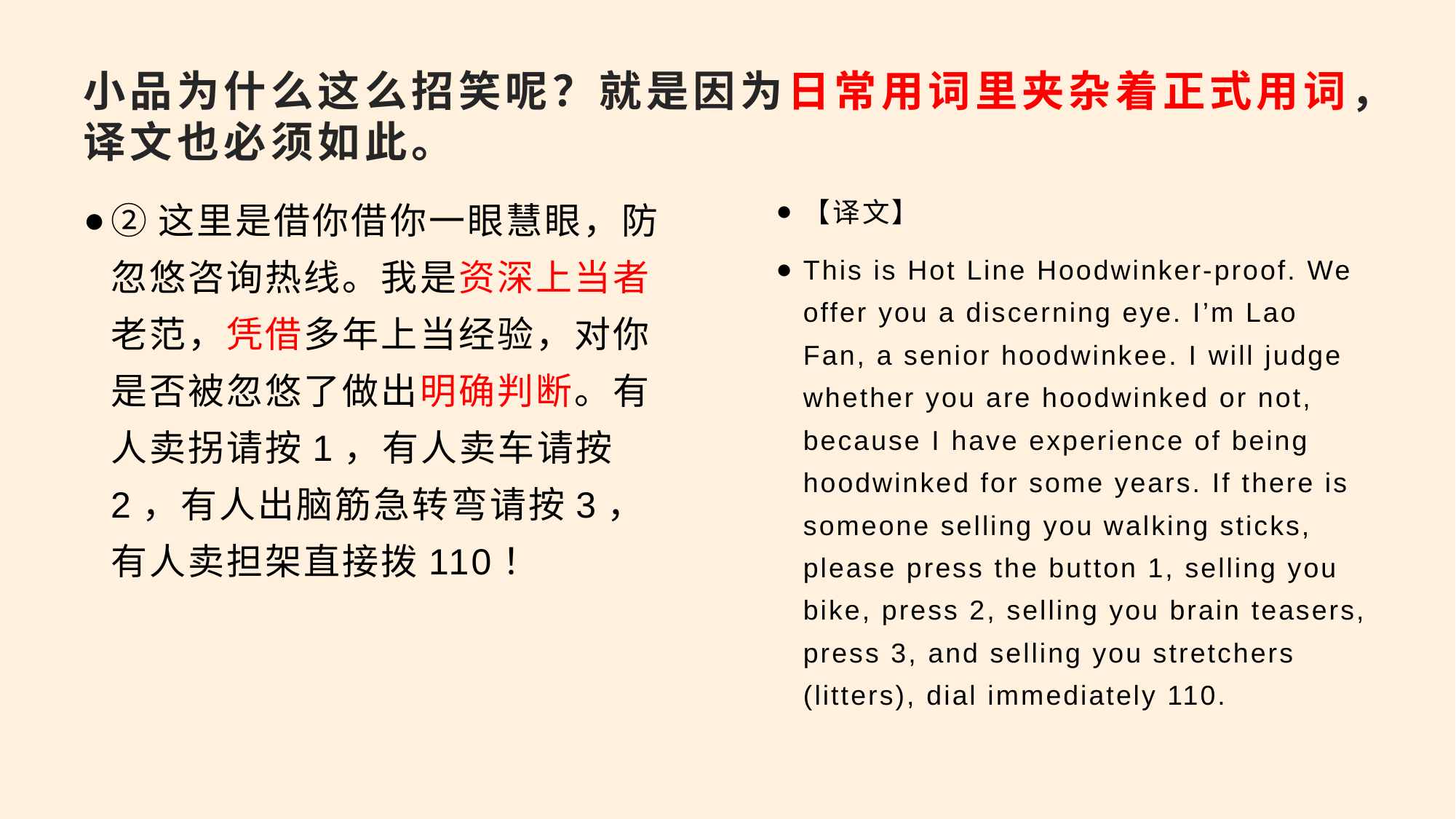

# 小品为什么这么招笑呢？就是因为日常用词里夹杂着正式用词，译文也必须如此。
②这里是借你借你一眼慧眼，防忽悠咨询热线。我是资深上当者老范，凭借多年上当经验，对你是否被忽悠了做出明确判断。有人卖拐请按1，有人卖车请按2，有人出脑筋急转弯请按3，有人卖担架直接拨110！
【译文】
This is Hot Line Hoodwinker-proof. We offer you a discerning eye. I’m Lao Fan, a senior hoodwinkee. I will judge whether you are hoodwinked or not, because I have experience of being hoodwinked for some years. If there is someone selling you walking sticks, please press the button 1, selling you bike, press 2, selling you brain teasers, press 3, and selling you stretchers (litters), dial immediately 110.